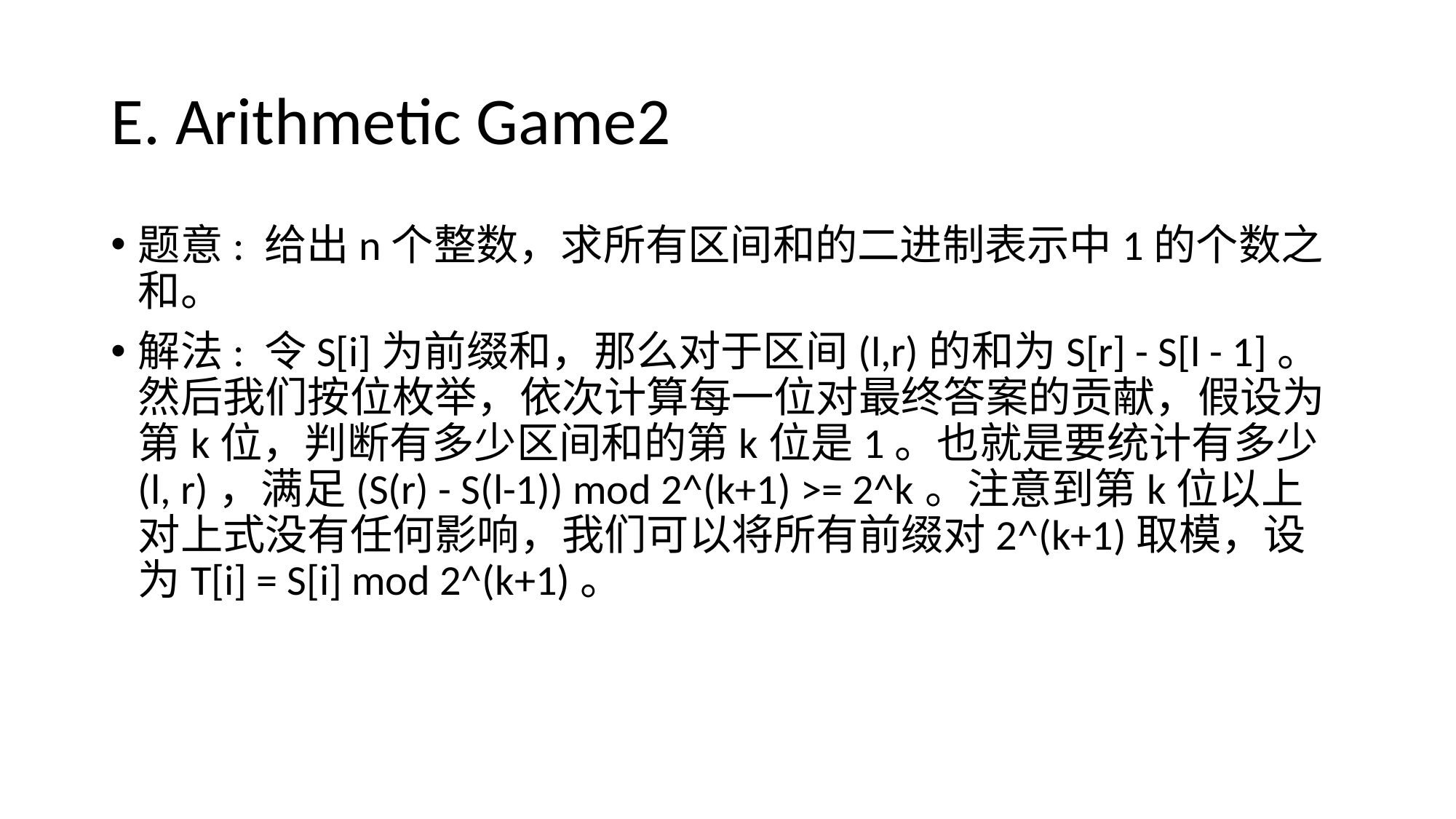

# E. Arithmetic Game2
题意: 给出n个整数，求所有区间和的二进制表示中1的个数之和。
解法: 令S[i]为前缀和，那么对于区间(l,r)的和为S[r] - S[l - 1]。然后我们按位枚举，依次计算每一位对最终答案的贡献，假设为第k位，判断有多少区间和的第k位是1。也就是要统计有多少(l, r)，满足(S(r) - S(l-1)) mod 2^(k+1) >= 2^k。注意到第k位以上对上式没有任何影响，我们可以将所有前缀对2^(k+1)取模，设为T[i] = S[i] mod 2^(k+1)。